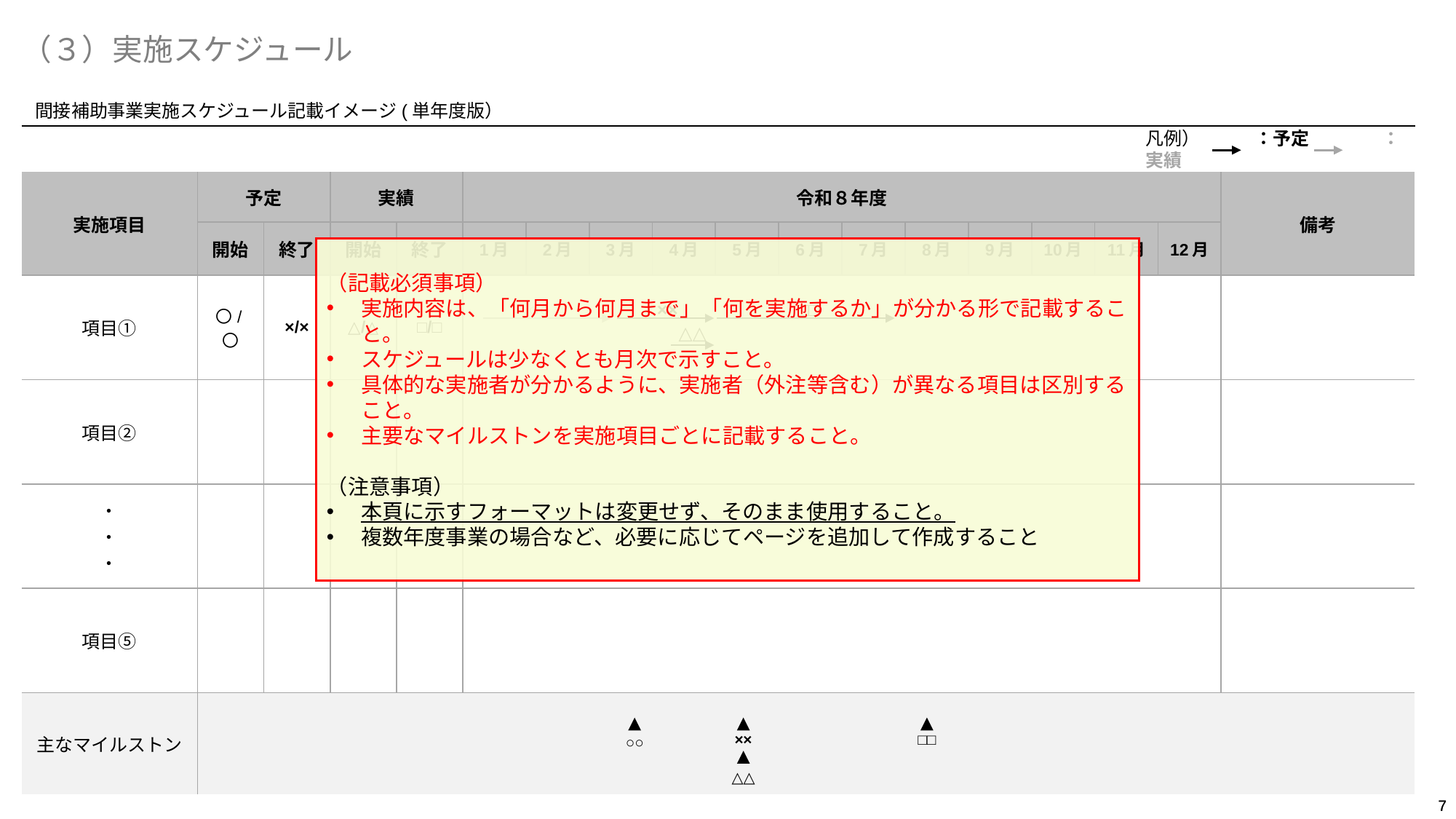

（３）実施スケジュール
間接補助事業実施スケジュール記載イメージ(単年度版）
凡例）　　　：予定　　　　：実績
| 実施項目 | 予定 |  | 実績 |  | 令和８年度 |  |  |  |  |  |  |  |  |  |  |  | 備考 |
| --- | --- | --- | --- | --- | --- | --- | --- | --- | --- | --- | --- | --- | --- | --- | --- | --- | --- |
|  | 開始 | 終了 | 開始 | 終了 | 1月 | 2月 | 3月 | 4月 | 5月 | 6月 | 7月 | 8月 | 9月 | 10月 | 11月 | 12月 |  |
| 項目① | 〇/〇 | ×/× | △/△ | □/□ |  |  |  |  |  |  |  |  |  |  |  |  |  |
| 項目② |  |  |  |  |  |  |  |  |  |  |  |  |  |  |  |  |  |
| ・ ・ ・ |  |  |  |  |  |  |  |  |  |  |  |  |  |  |  |  |  |
| 項目⑤ |  |  |  |  |  |  |  |  |  |  |  |  |  |  |  |  |  |
| 主なマイルストン |  |  |  |  |  |  |  |  |  |  |  |  |  |  |  |  |  |
（記載必須事項）
実施内容は、「何月から何月まで」「何を実施するか」が分かる形で記載すること。
スケジュールは少なくとも月次で示すこと。
具体的な実施者が分かるように、実施者（外注等含む）が異なる項目は区別すること。
主要なマイルストンを実施項目ごとに記載すること。

（注意事項）
本頁に示すフォーマットは変更せず、そのまま使用すること。
複数年度事業の場合など、必要に応じてページを追加して作成すること
○○
××
□□
△△

××
□□
○○

△△